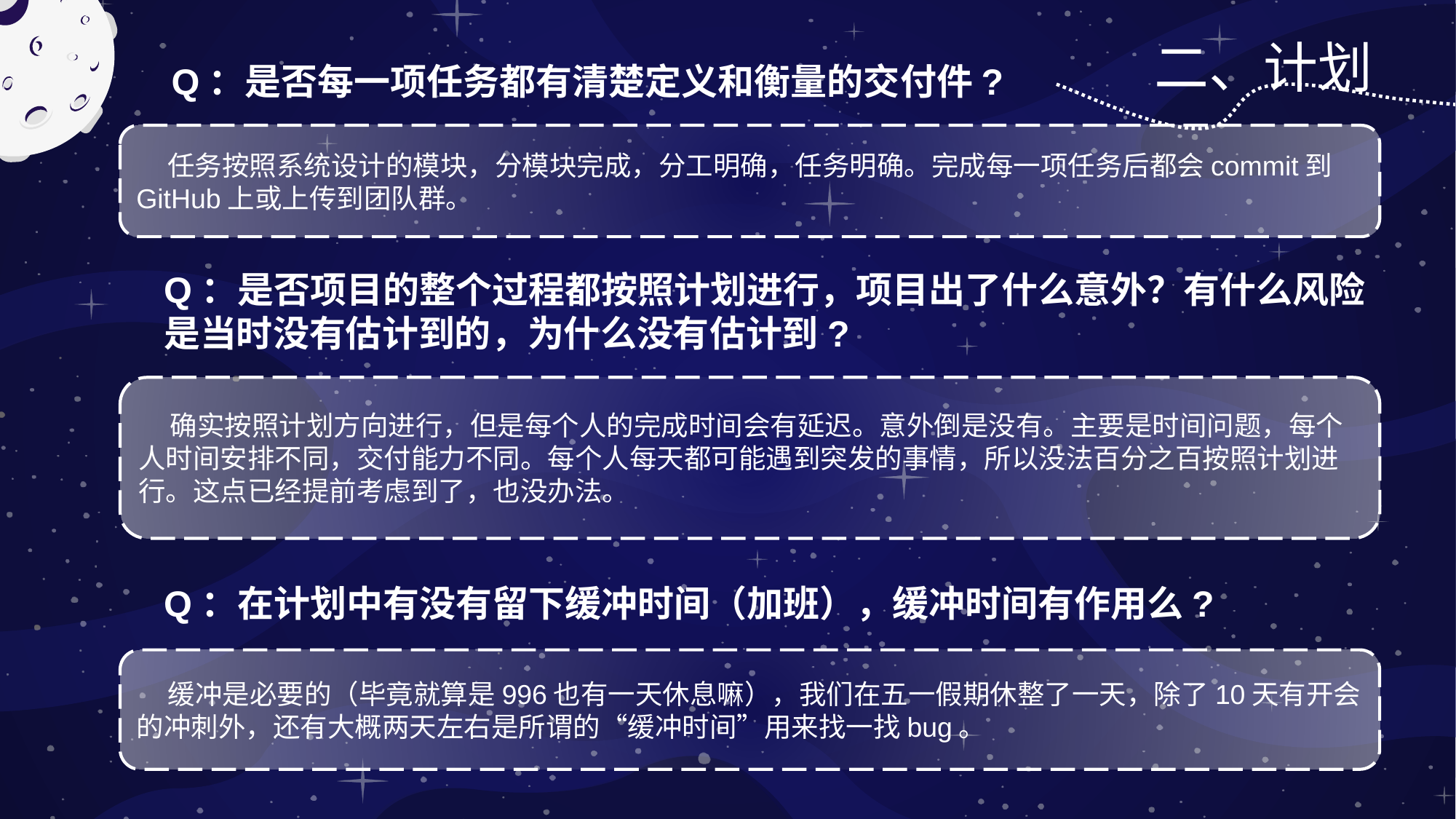

二、计划
Q：是否每一项任务都有清楚定义和衡量的交付件?

    任务按照系统设计的模块，分模块完成，分工明确，任务明确。完成每一项任务后都会commit到GitHub上或上传到团队群。
Q：是否项目的整个过程都按照计划进行，项目出了什么意外？有什么风险是当时没有估计到的，为什么没有估计到?
    确实按照计划方向进行，但是每个人的完成时间会有延迟。意外倒是没有。主要是时间问题，每个人时间安排不同，交付能力不同。每个人每天都可能遇到突发的事情，所以没法百分之百按照计划进行。这点已经提前考虑到了，也没办法。
Q：在计划中有没有留下缓冲时间（加班），缓冲时间有作用么?
    缓冲是必要的（毕竟就算是996也有一天休息嘛），我们在五一假期休整了一天，除了10天有开会的冲刺外，还有大概两天左右是所谓的“缓冲时间”用来找一找bug。